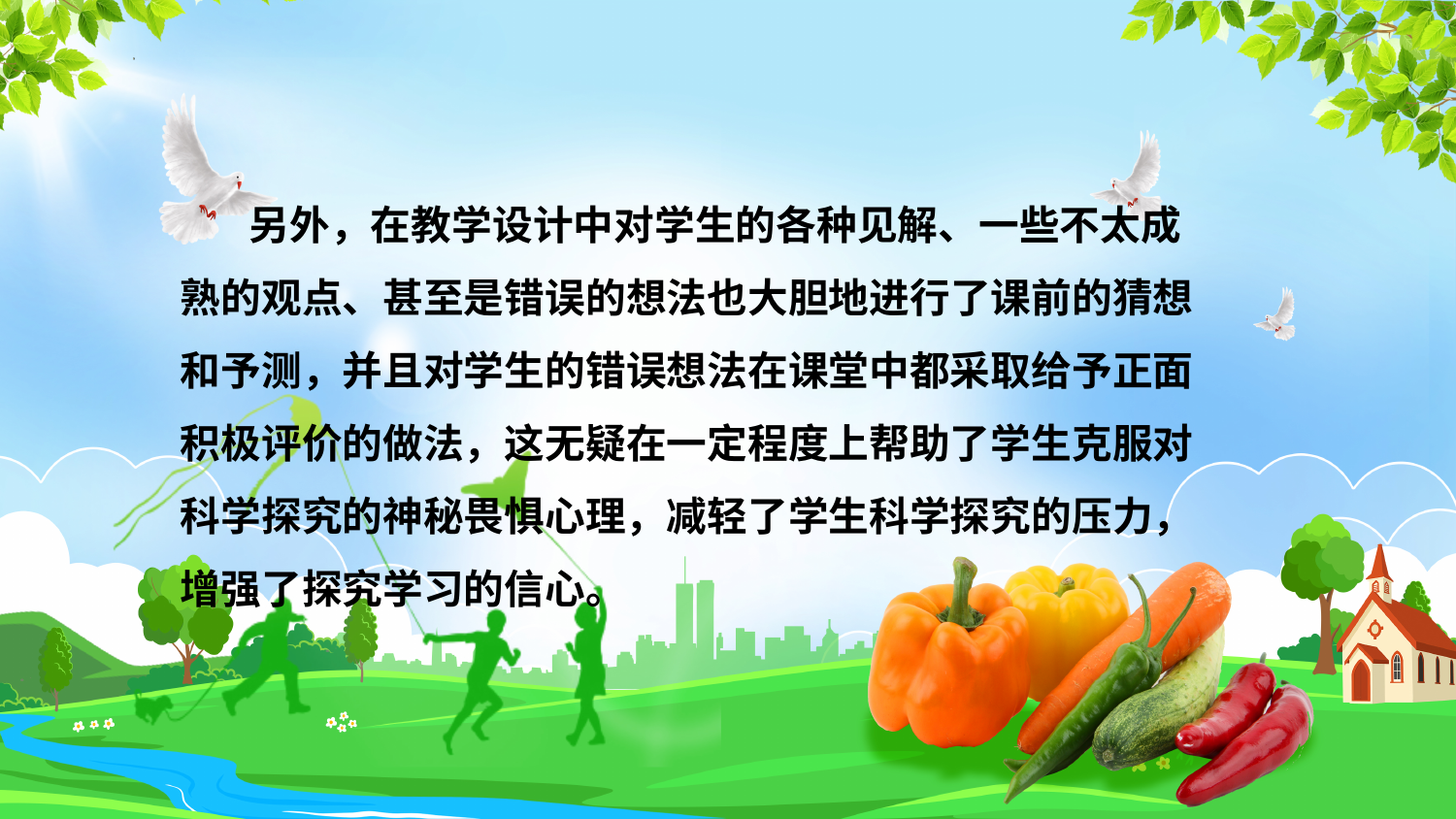

另外，在教学设计中对学生的各种见解、一些不太成熟的观点、甚至是错误的想法也大胆地进行了课前的猜想和予测，并且对学生的错误想法在课堂中都采取给予正面积极评价的做法，这无疑在一定程度上帮助了学生克服对科学探究的神秘畏惧心理，减轻了学生科学探究的压力，增强了探究学习的信心。